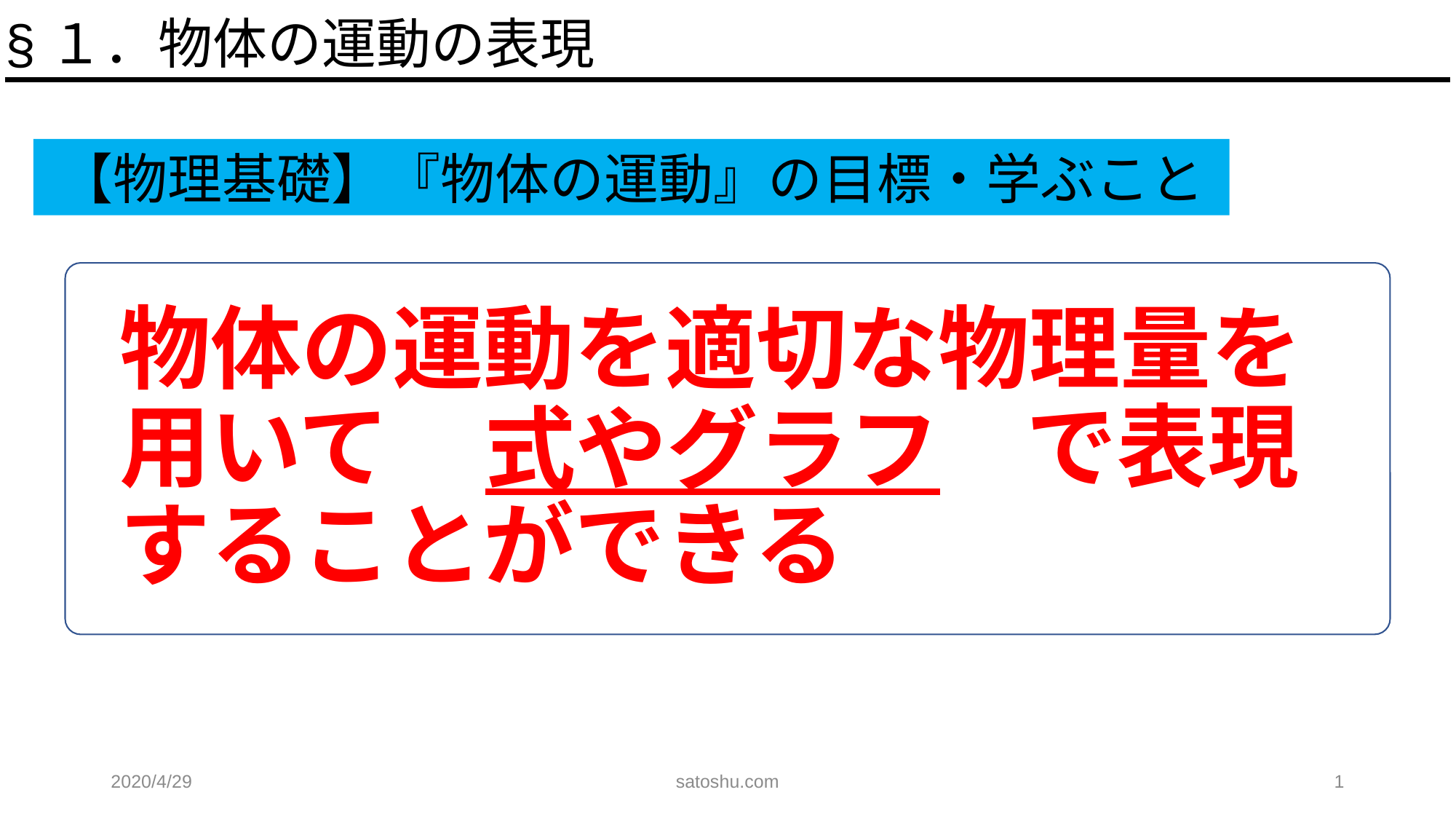

§１．物体の運動の表現
【物理基礎】『物体の運動』の目標・学ぶこと

物体の運動を適切な物理量を用いて　　　　　　　で表現することができる
式やグラフ
2020/4/29
satoshu.com
1